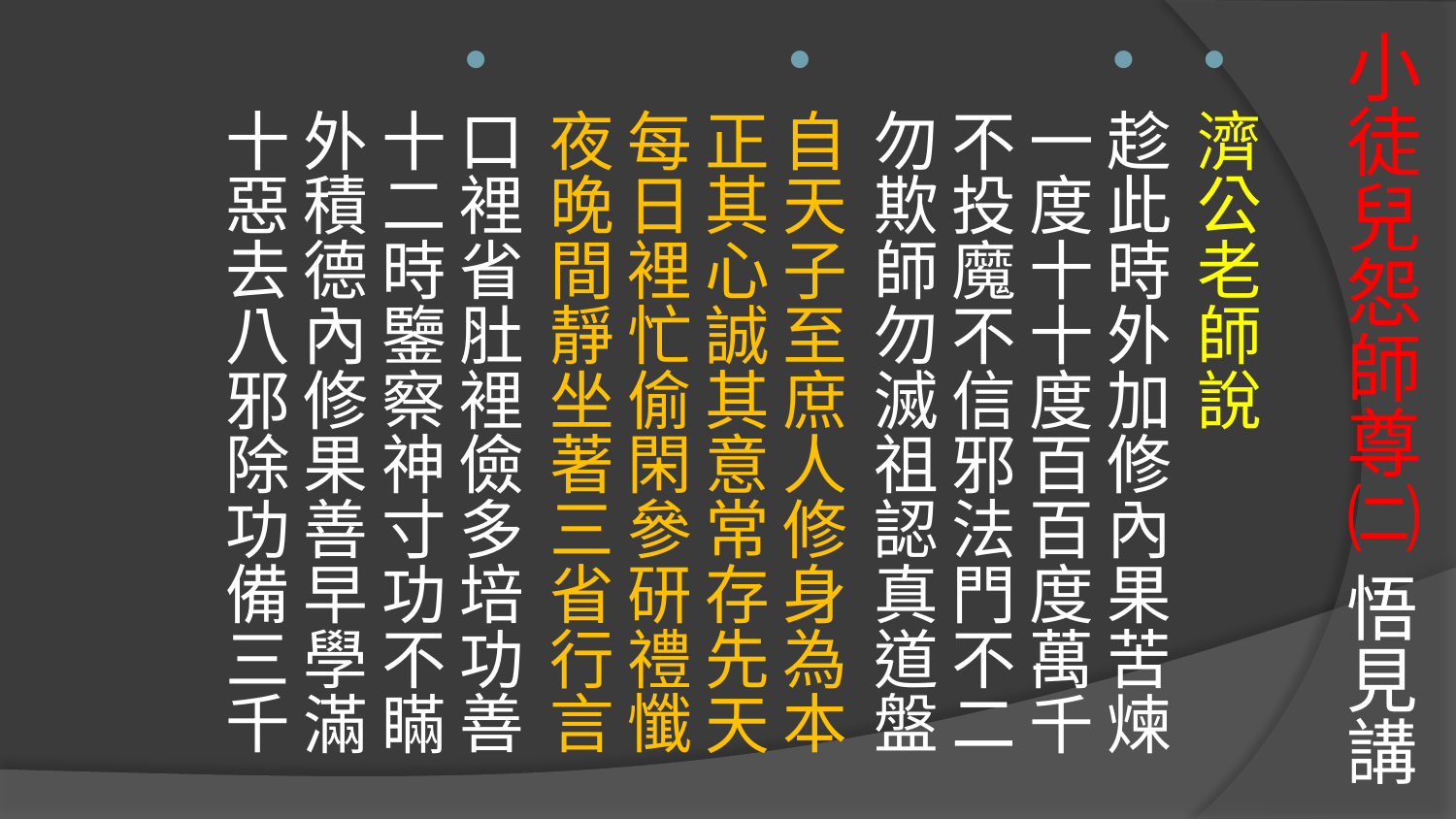

# 小徒兒怨師尊㈡ 悟見講
濟公老師說
趁此時外加修內果苦煉
一度十十度百百度萬千
不投魔不信邪法門不二
勿欺師勿滅祖認真道盤
自天子至庶人修身為本
正其心誠其意常存先天
每日裡忙偷閑參研禮懺
夜晚間靜坐著三省行言
口裡省肚裡儉多培功善
十二時鑒察神寸功不瞞
外積德內修果善早學滿
十惡去八邪除功備三千